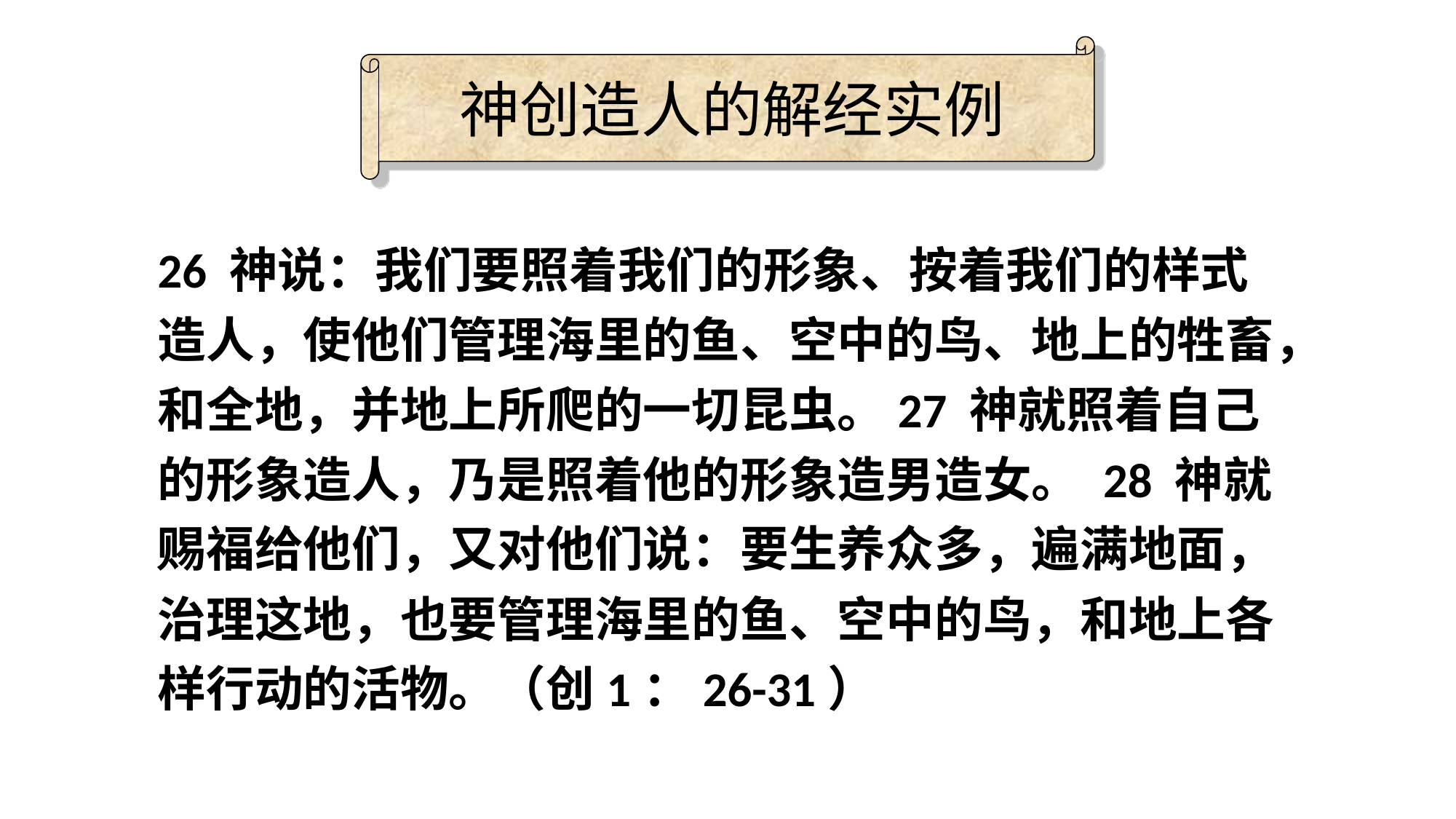

神创造人的解经实例
26 神说：我们要照着我们的形象、按着我们的样式造人，使他们管理海里的鱼、空中的鸟、地上的牲畜，和全地，并地上所爬的一切昆虫。27 神就照着自己的形象造人，乃是照着他的形象造男造女。 28 神就赐福给他们，又对他们说：要生养众多，遍满地面，治理这地，也要管理海里的鱼、空中的鸟，和地上各样行动的活物。（创1：26-31）